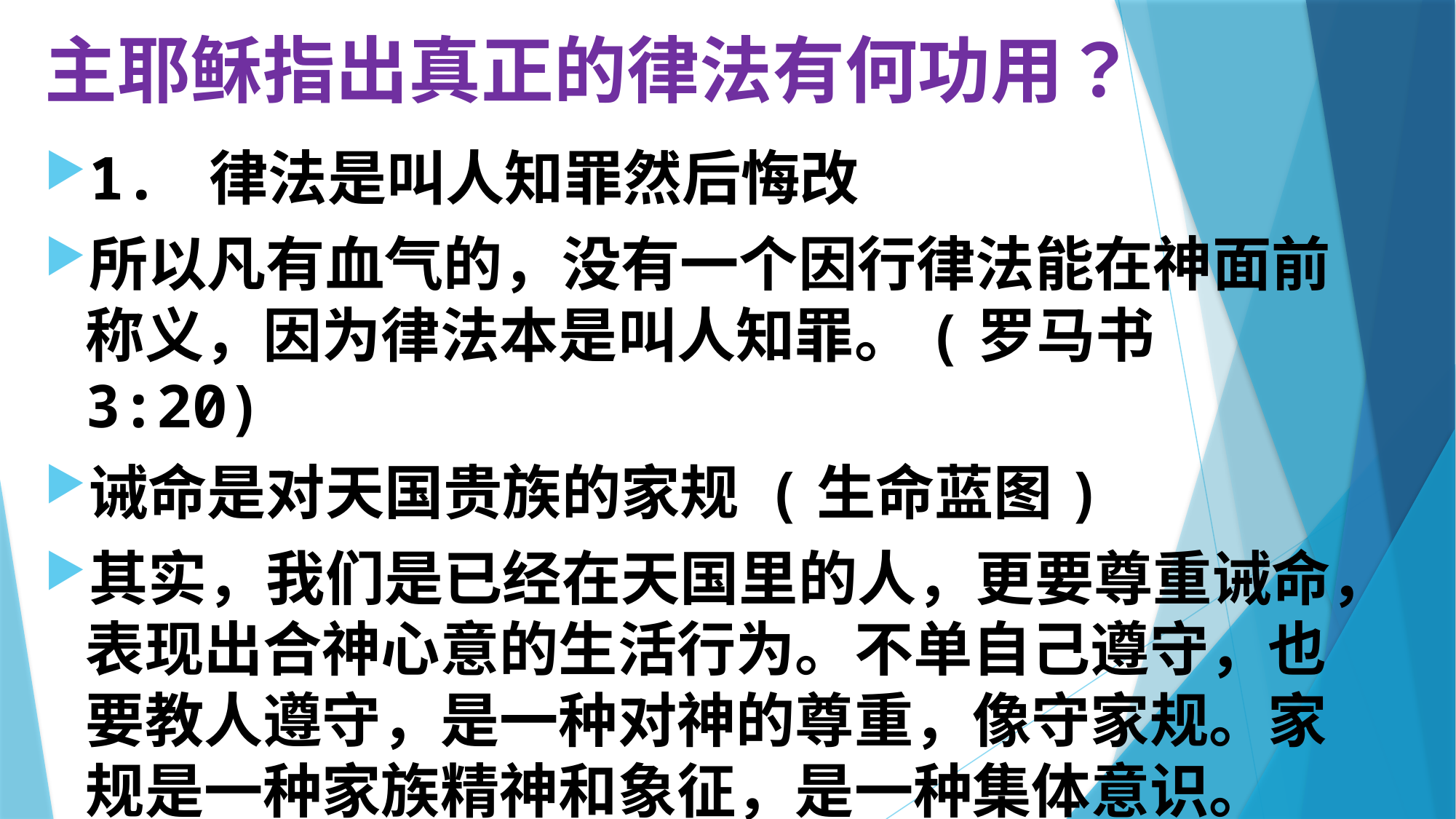

# 主耶稣指出真正的律法有何功用？
1. 律法是叫人知罪然后悔改
所以凡有血气的，没有一个因行律法能在神面前称义，因为律法本是叫人知罪。(罗马书 3:20)
诫命是对天国贵族的家规 (生命蓝图)
其实，我们是已经在天国里的人，更要尊重诫命，表现出合神心意的生活行为。不单自己遵守，也要教人遵守，是一种对神的尊重，像守家规。家规是一种家族精神和象征，是一种集体意识。